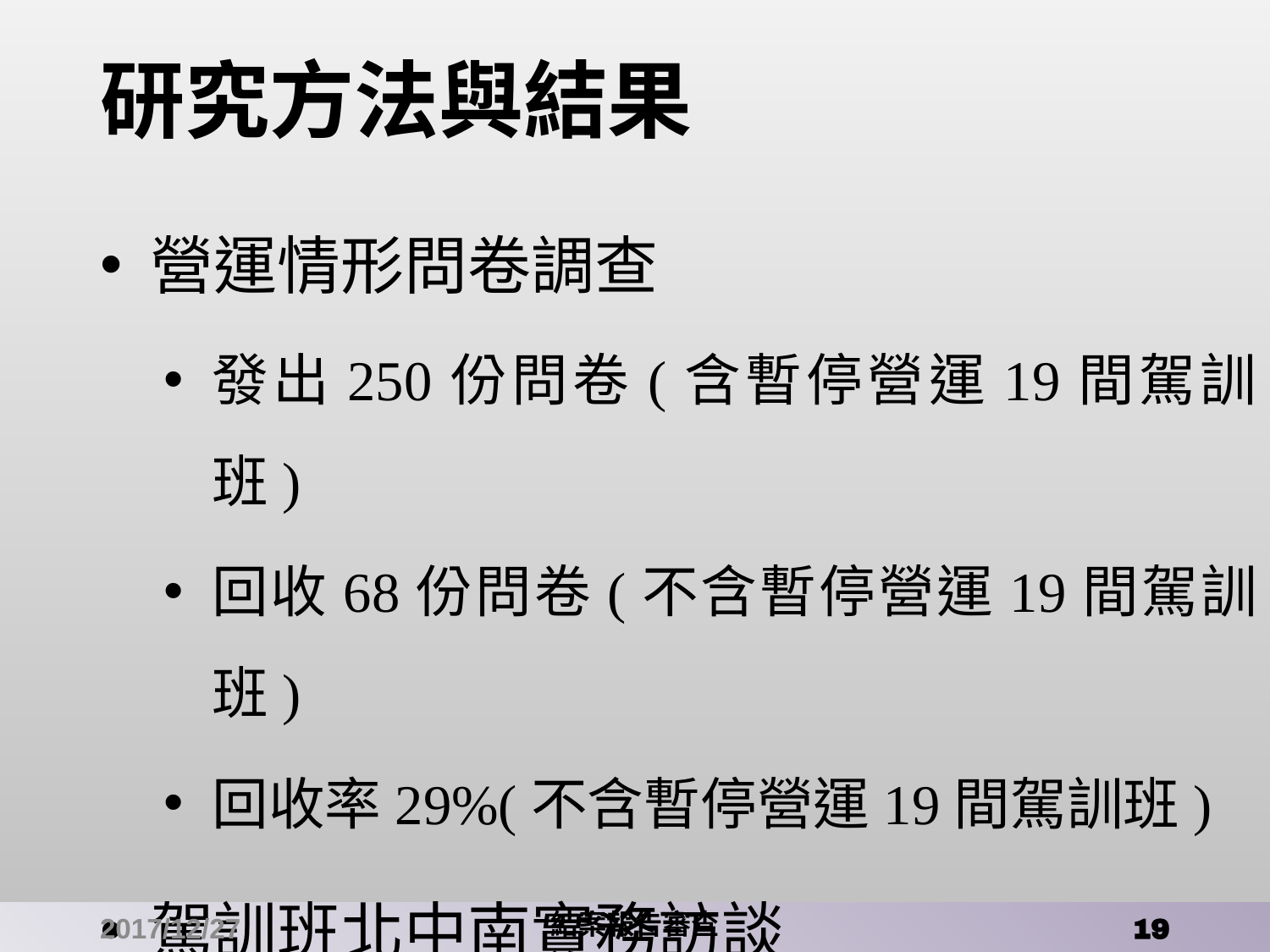

# 研究方法與結果
營運情形問卷調查
發出250份問卷(含暫停營運19間駕訓班)
回收68份問卷(不含暫停營運19間駕訓班)
回收率29%(不含暫停營運19間駕訓班)
駕訓班北中南實務訪談
駕訓班北中南分區座談(142間駕訓班與會)
2017/12/27
結案報告審查
19